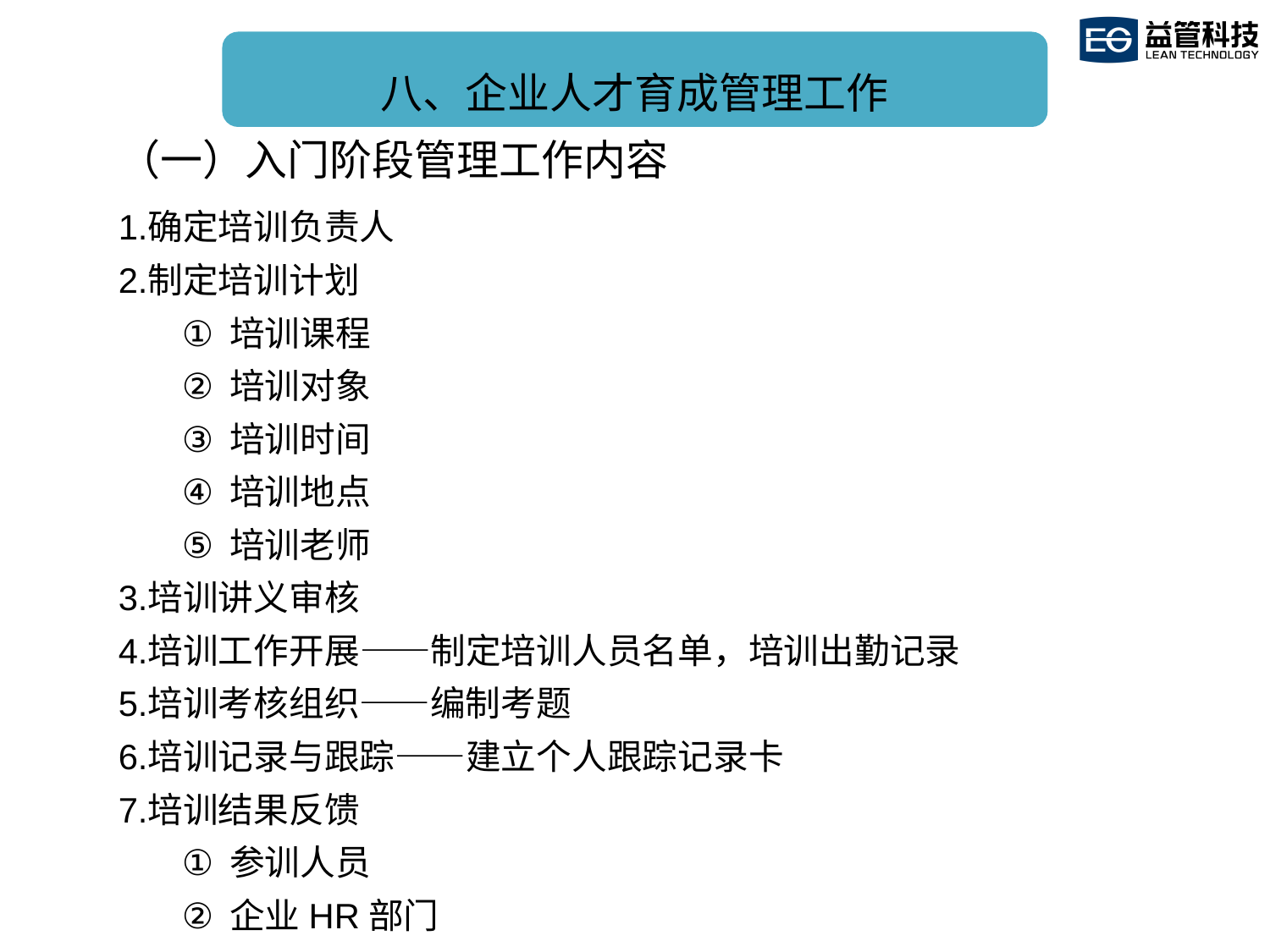

八、企业人才育成管理工作
（一）入门阶段管理工作内容
确定培训负责人
制定培训计划
培训课程
培训对象
培训时间
培训地点
培训老师
培训讲义审核
培训工作开展——制定培训人员名单，培训出勤记录
培训考核组织——编制考题
培训记录与跟踪——建立个人跟踪记录卡
培训结果反馈
参训人员
企业HR部门